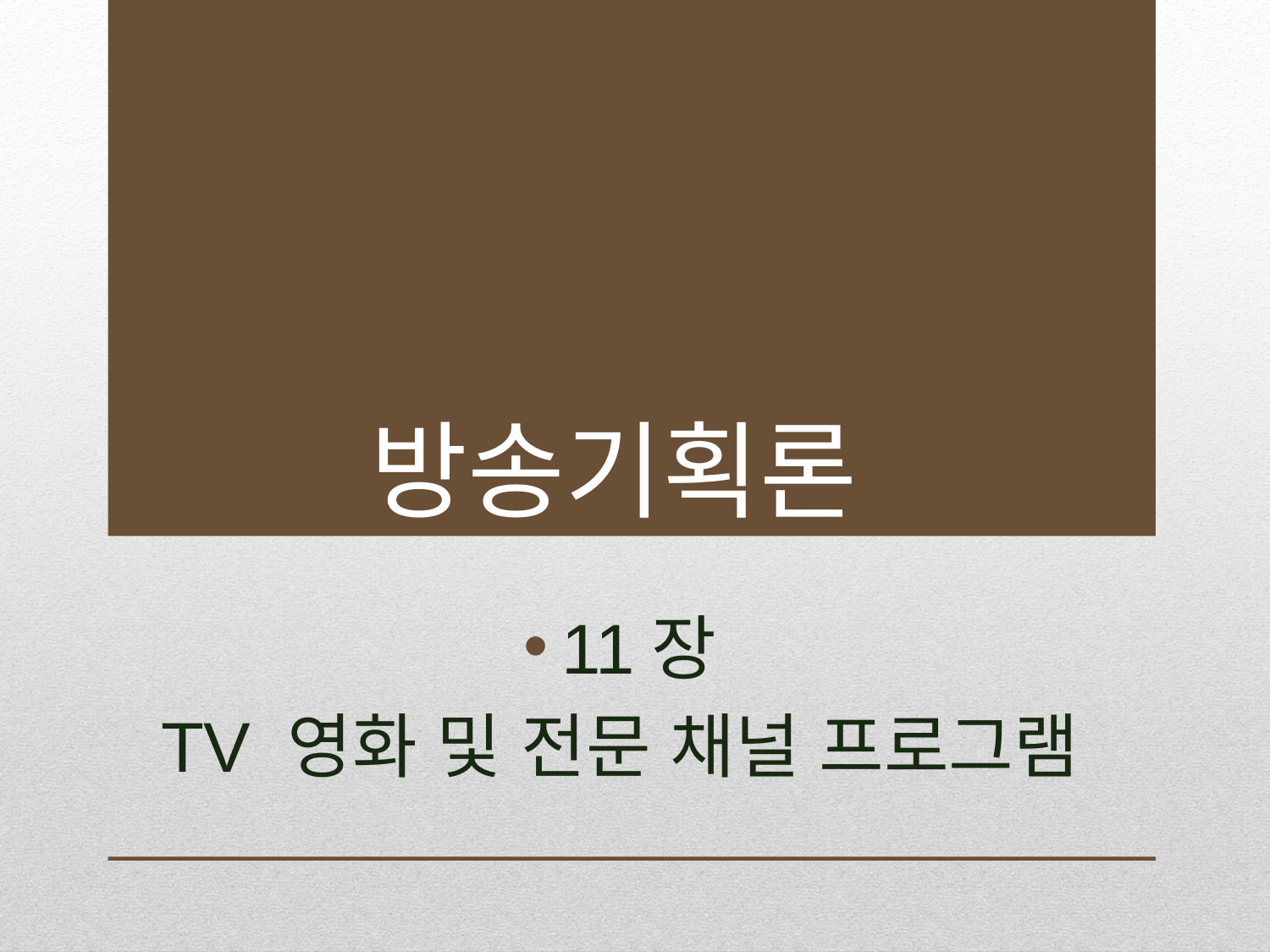

방송기획론
11장
TV 영화 및 전문 채널 프로그램